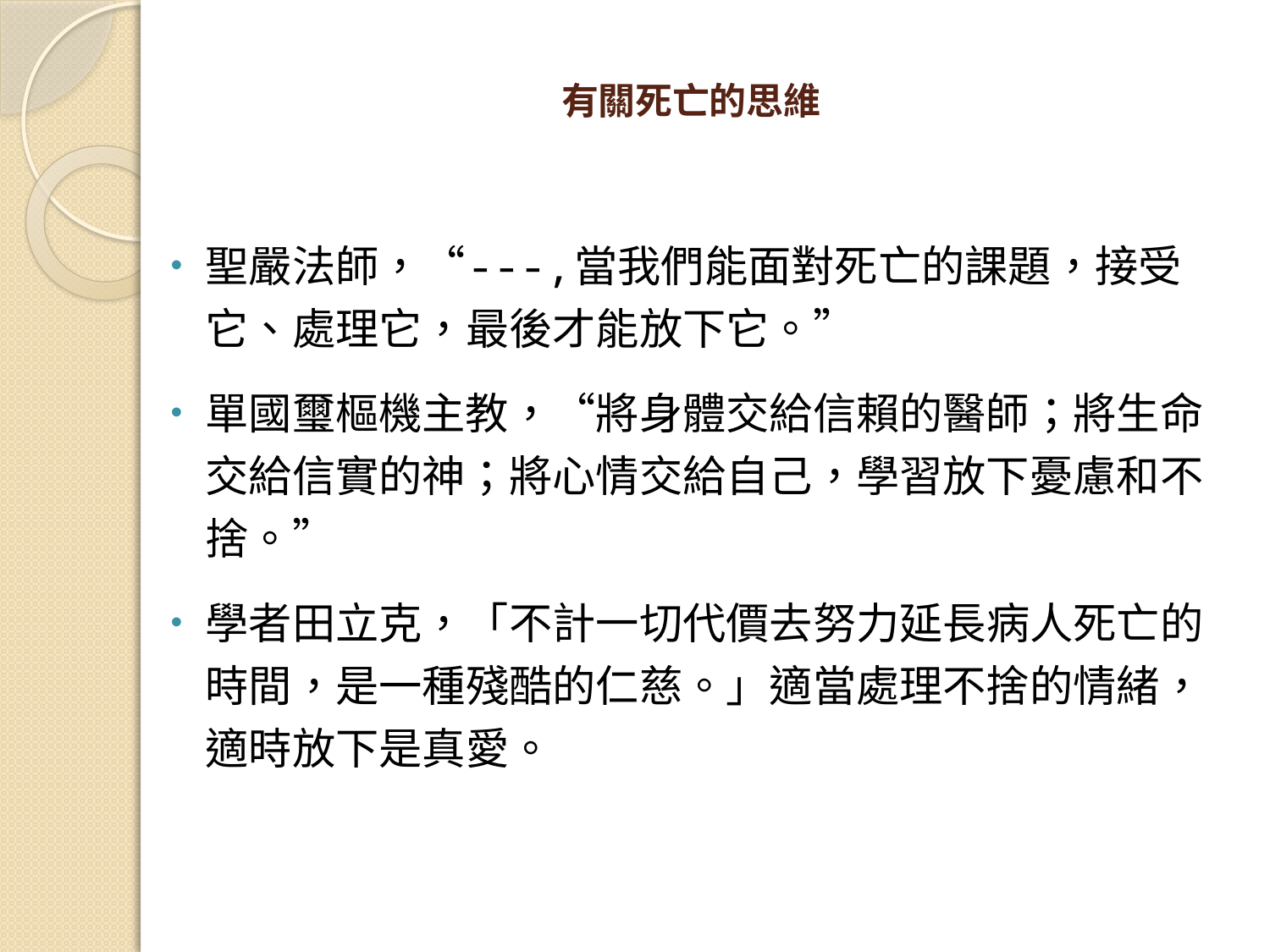

# 有關死亡的思維
聖嚴法師，“---,當我們能面對死亡的課題，接受它、處理它，最後才能放下它。”

單國璽樞機主教，“將身體交給信賴的醫師；將生命交給信實的神；將心情交給自己，學習放下憂慮和不捨。”

學者田立克，「不計一切代價去努力延長病人死亡的時間，是一種殘酷的仁慈。」適當處理不捨的情緒，適時放下是真愛。